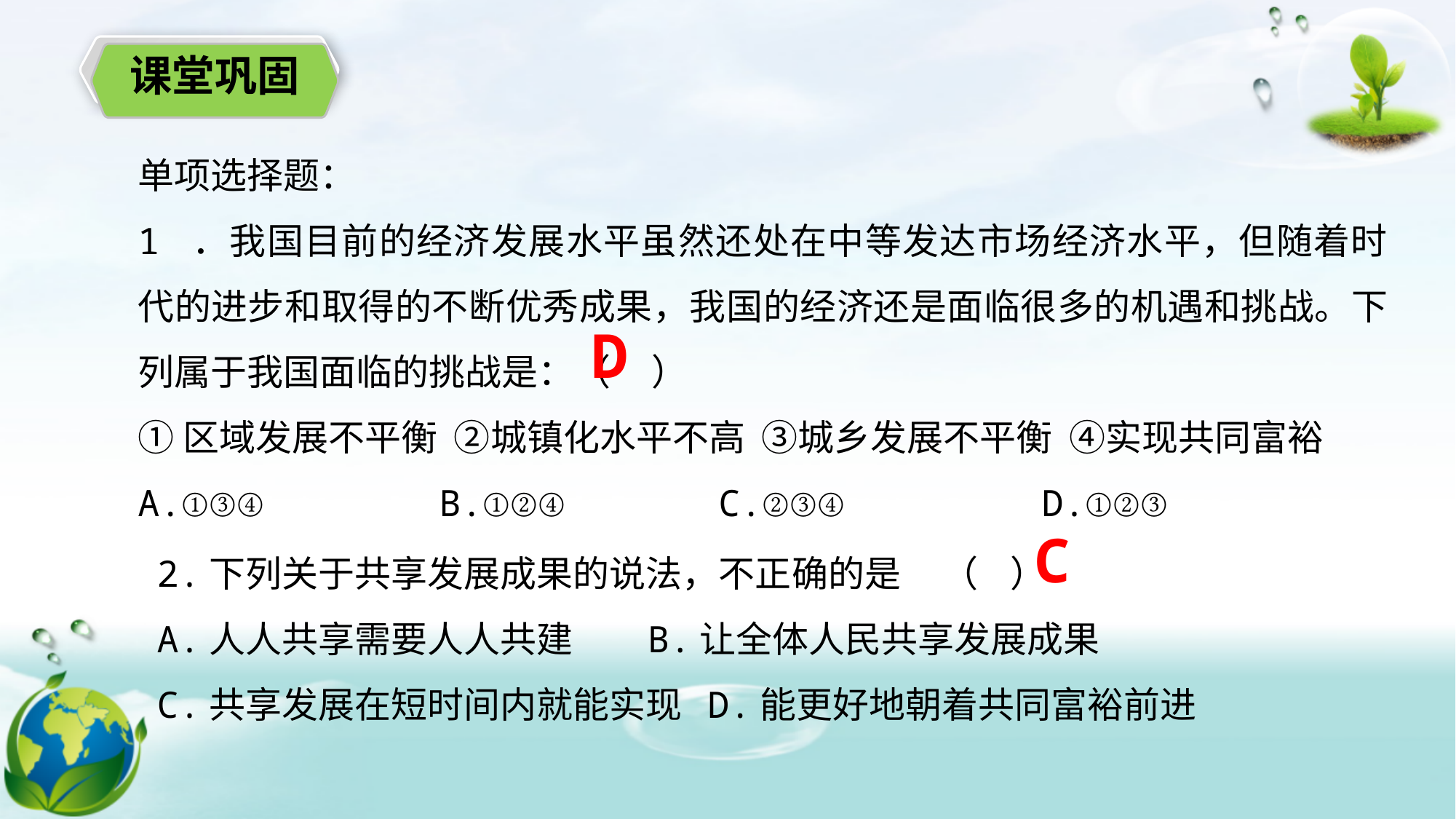

课堂巩固
教学目标
单项选择题：
1 ．我国目前的经济发展水平虽然还处在中等发达市场经济水平，但随着时代的进步和取得的不断优秀成果，我国的经济还是面临很多的机遇和挑战。下列属于我国面临的挑战是：（     ）
①区域发展不平衡  ②城镇化水平不高  ③城乡发展不平衡  ④实现共同富裕
A.①③④        B.①②④       C.②③④         D.①②③
D
C
2.下列关于共享发展成果的说法，不正确的是     （    ）
A.人人共享需要人人共建        B.让全体人民共享发展成果
C.共享发展在短时间内就能实现  D.能更好地朝着共同富裕前进